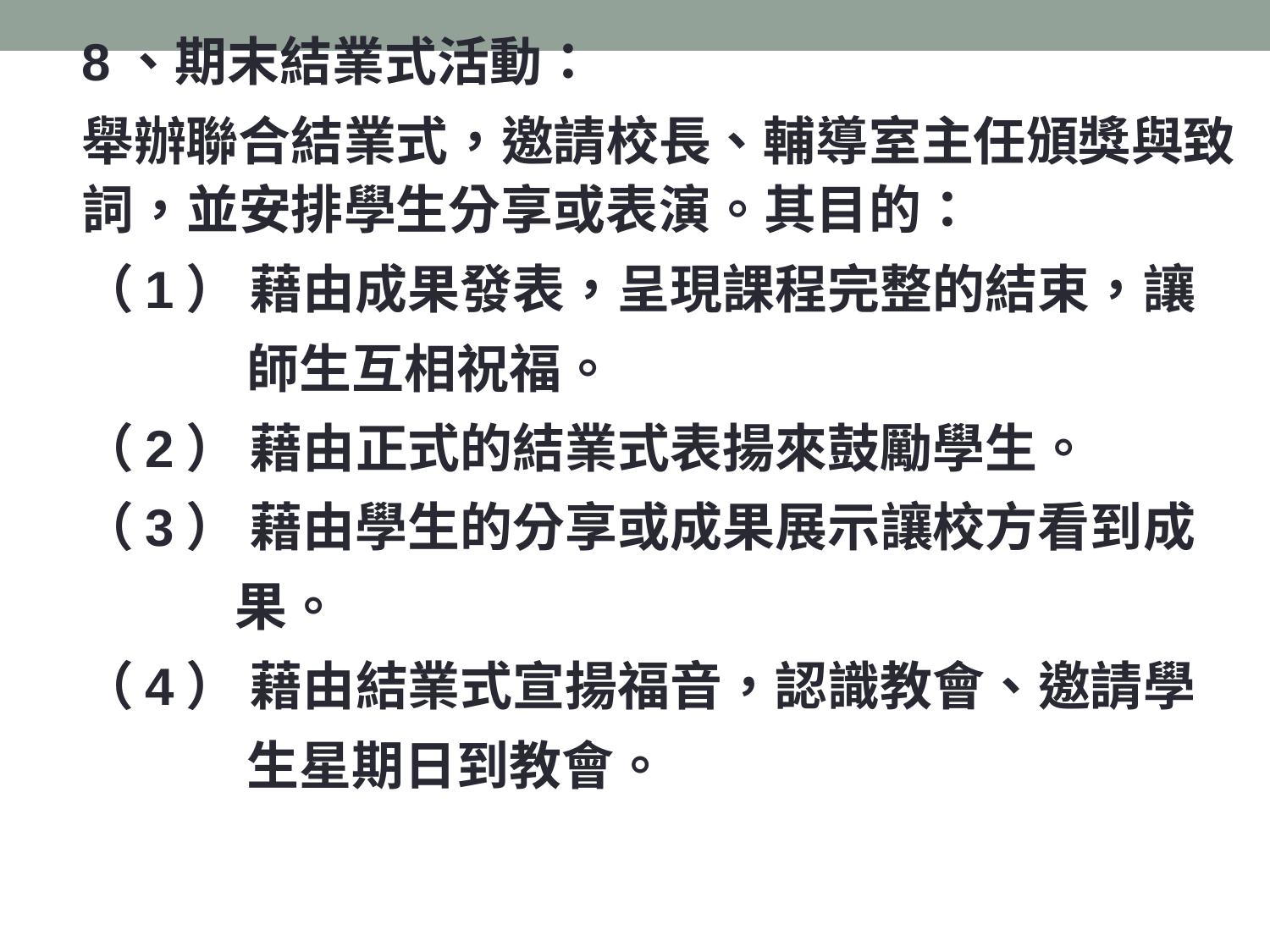

8、期末結業式活動：
舉辦聯合結業式，邀請校長、輔導室主任頒獎與致詞，並安排學生分享或表演。其目的：
（1） 藉由成果發表，呈現課程完整的結束，讓
             師生互相祝福。
（2） 藉由正式的結業式表揚來鼓勵學生。
（3） 藉由學生的分享或成果展示讓校方看到成
            果。
（4） 藉由結業式宣揚福音，認識教會、邀請學
             生星期日到教會。